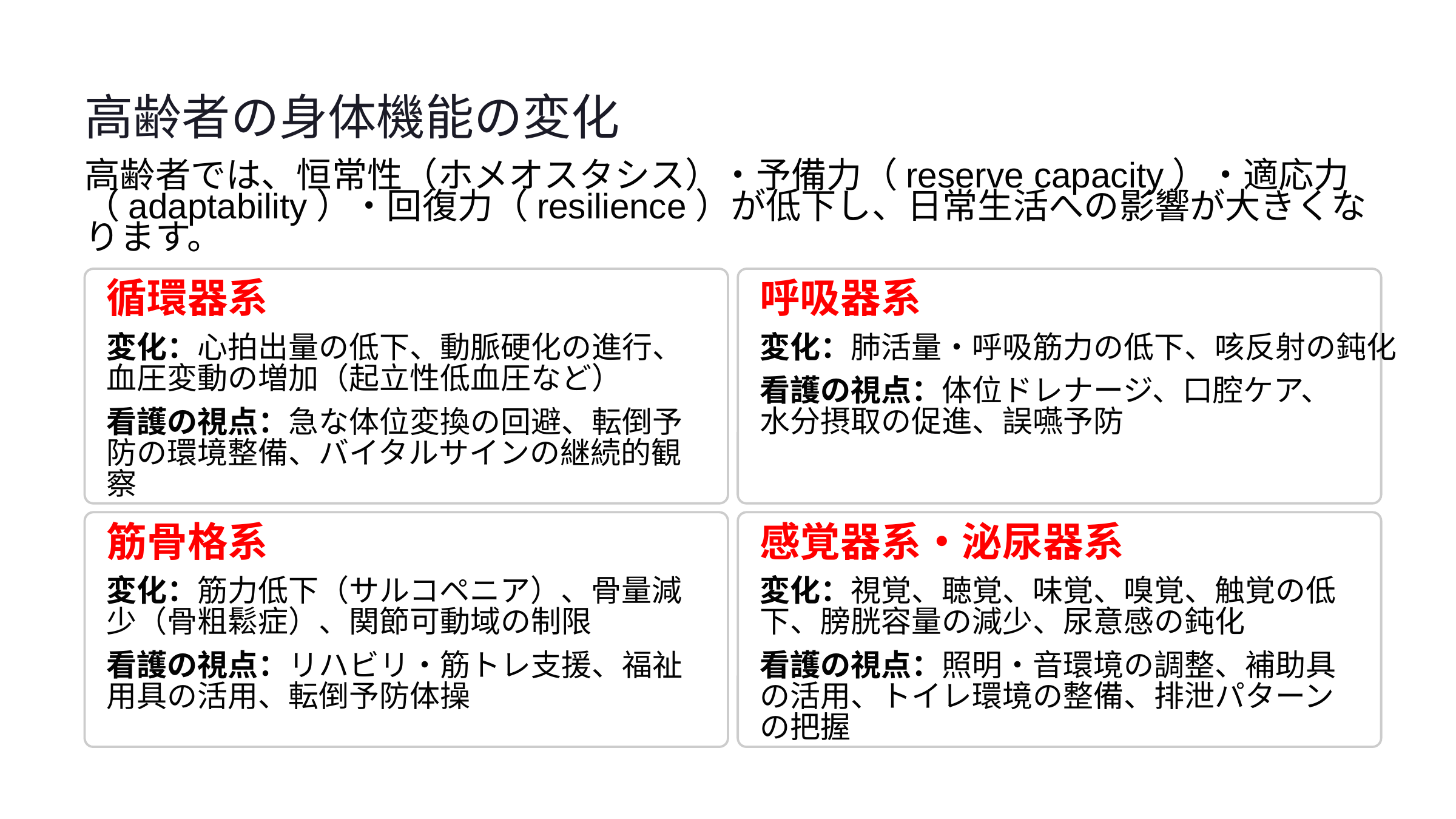

高齢者の身体機能の変化
高齢者では、恒常性（ホメオスタシス）・予備力（reserve capacity）・適応力（adaptability）・回復力（resilience）が低下し、日常生活への影響が大きくなります。

循環器系
呼吸器系
変化：心拍出量の低下、動脈硬化の進行、血圧変動の増加（起立性低血圧など）
変化：肺活量・呼吸筋力の低下、咳反射の鈍化
看護の視点：体位ドレナージ、口腔ケア、水分摂取の促進、誤嚥予防
看護の視点：急な体位変換の回避、転倒予防の環境整備、バイタルサインの継続的観察

筋骨格系
感覚器系・泌尿器系
変化：筋力低下（サルコペニア）、骨量減少（骨粗鬆症）、関節可動域の制限
変化：視覚、聴覚、味覚、嗅覚、触覚の低下、膀胱容量の減少、尿意感の鈍化
看護の視点：リハビリ・筋トレ支援、福祉用具の活用、転倒予防体操
看護の視点：照明・音環境の調整、補助具の活用、トイレ環境の整備、排泄パターンの把握